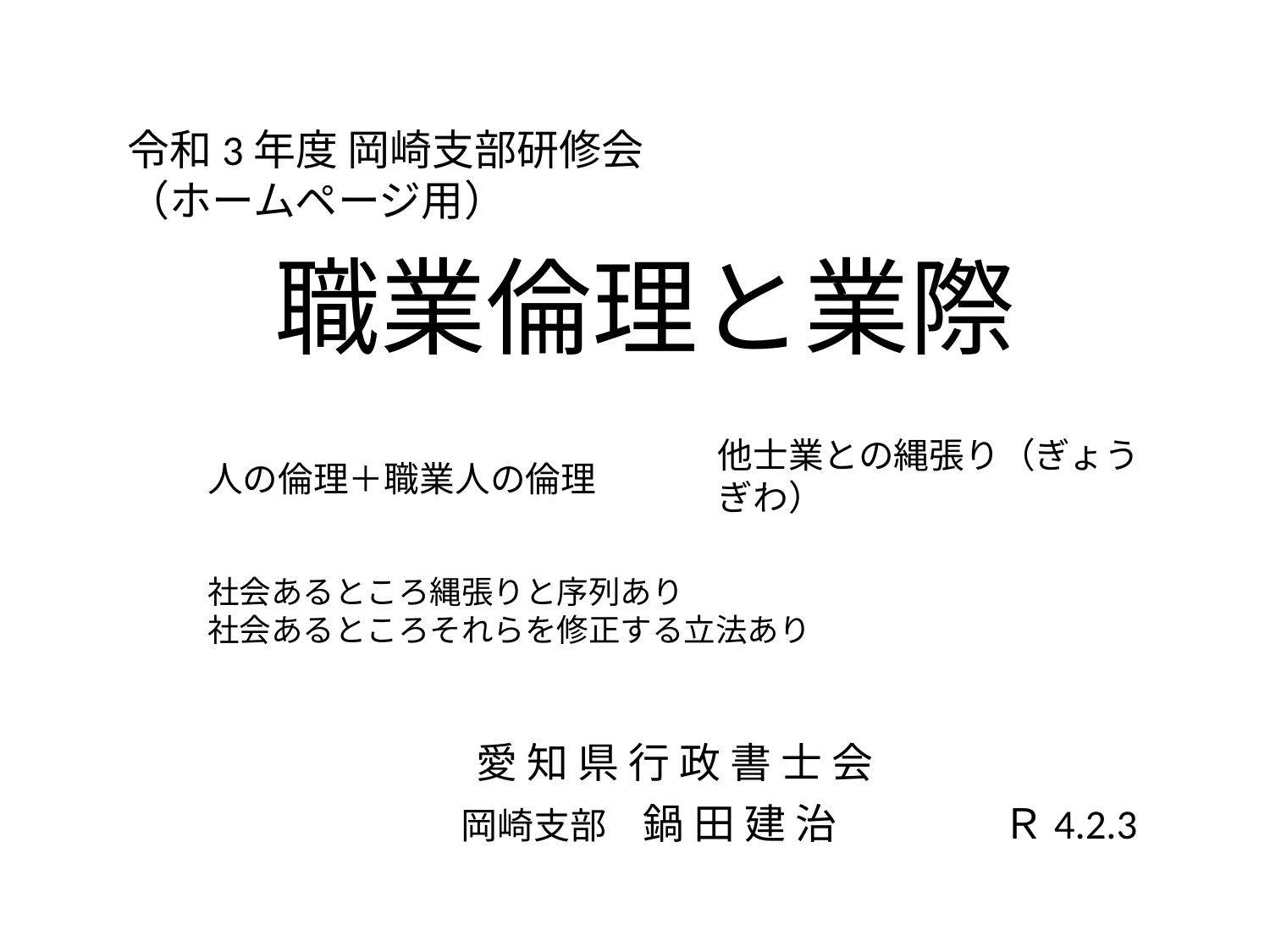

令和3年度 岡崎支部研修会（ホームページ用）
# 職業倫理と業際
他士業との縄張り（ぎょうぎわ）
人の倫理＋職業人の倫理
社会あるところ縄張りと序列あり
社会あるところそれらを修正する立法あり
愛 知 県 行 政 書 士 会
　　　　　　岡崎支部　鍋 田 建 治　　　　Ｒ4.2.3